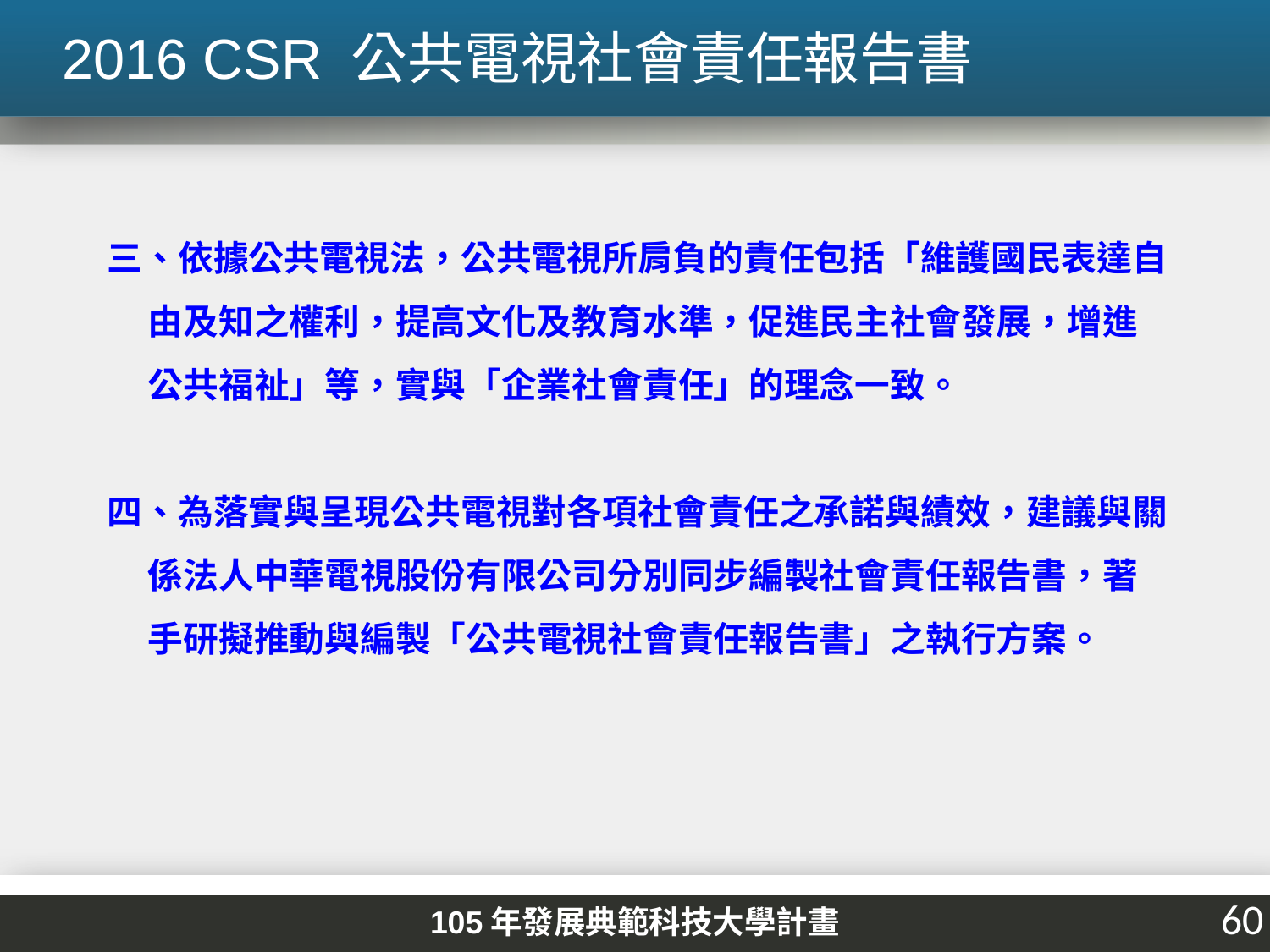

2016 CSR 公共電視社會責任報告書

三、依據公共電視法，公共電視所肩負的責任包括「維護國民表達自
    由及知之權利，提高文化及教育水準，促進民主社會發展，增進
    公共福祉」等，實與「企業社會責任」的理念一致。

四、為落實與呈現公共電視對各項社會責任之承諾與績效，建議與關
    係法人中華電視股份有限公司分別同步編製社會責任報告書，著
    手研擬推動與編製「公共電視社會責任報告書」之執行方案。